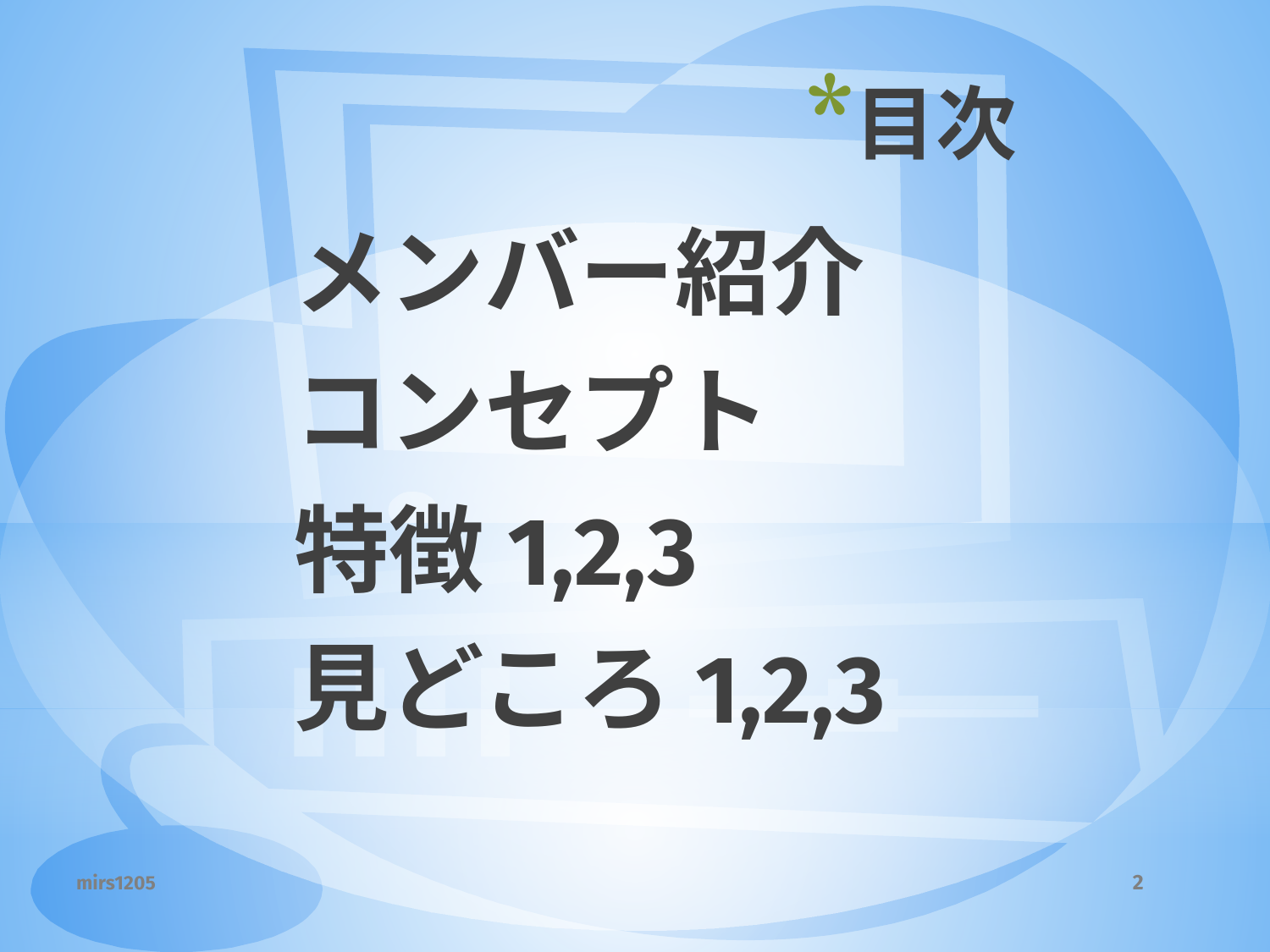

目次

メンバー紹介
コンセプト
特徴1,2,3
見どころ1,2,3

2
mirs1205